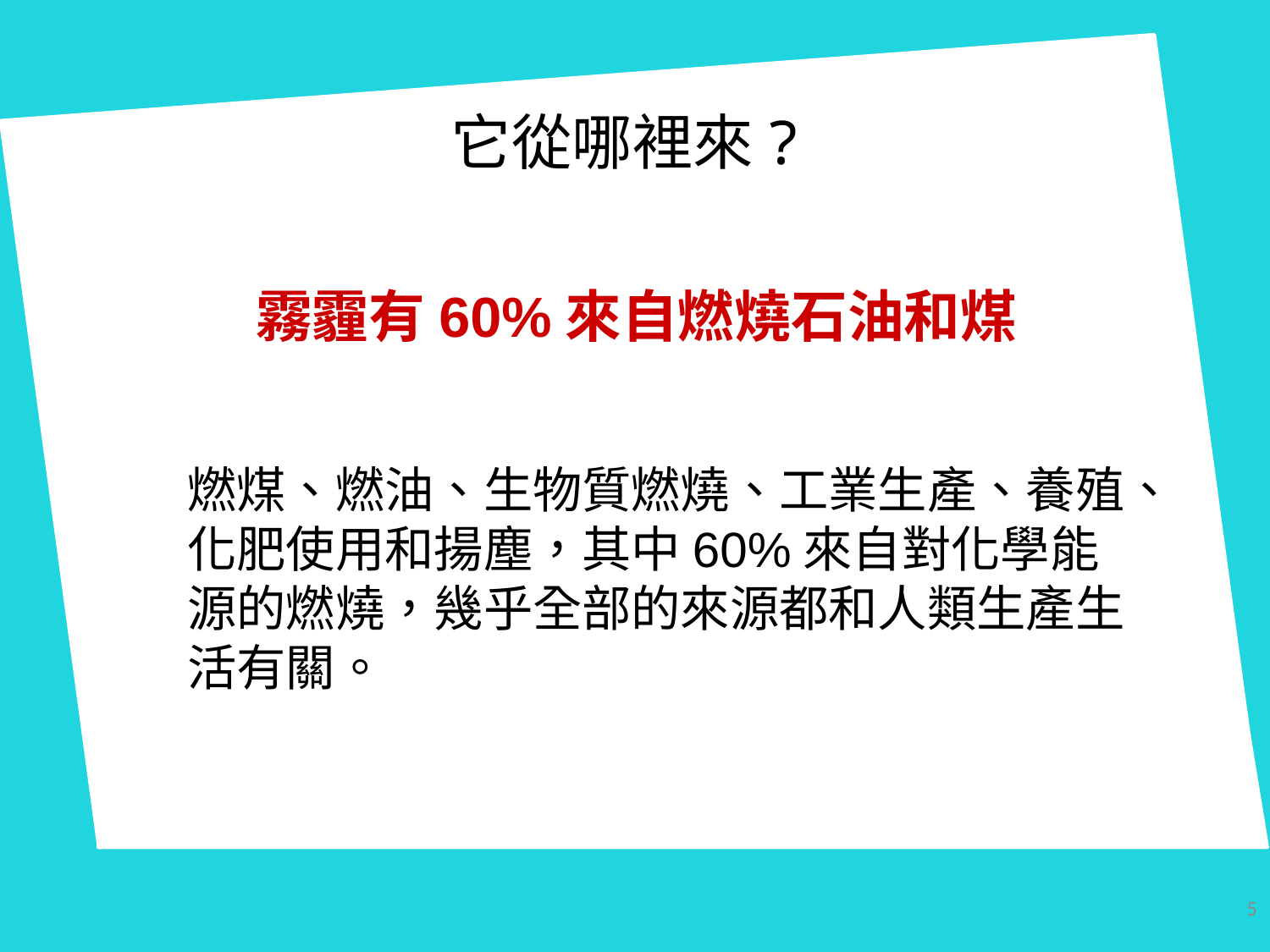

它從哪裡來?
霧霾有60%來自燃燒石油和煤
燃煤、燃油、生物質燃燒、工業生產、養殖、化肥使用和揚塵，其中60%來自對化學能源的燃燒，幾乎全部的來源都和人類生產生活有關。
5